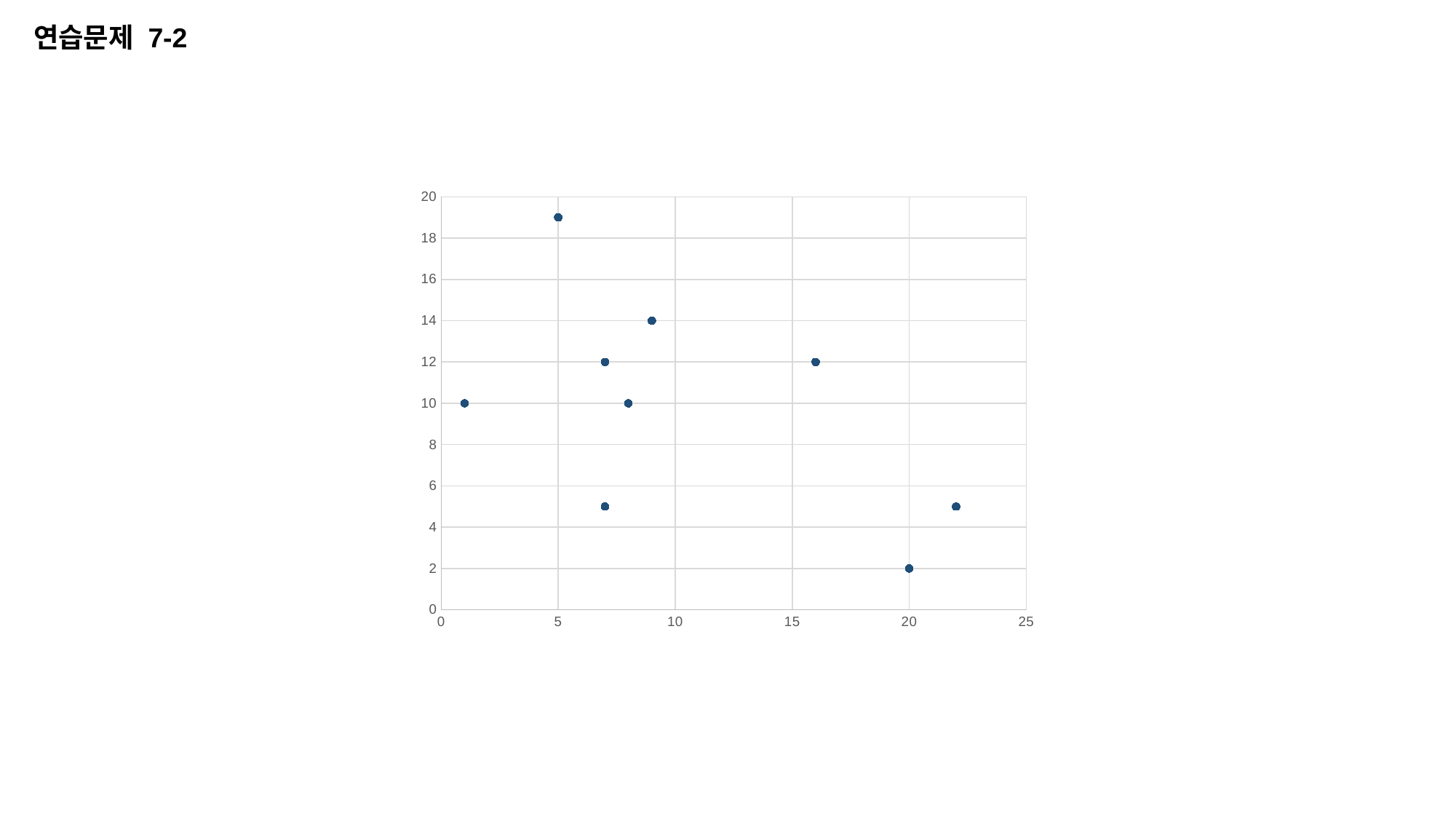

연습문제 7-2

### Chart

| Category |  |
|---|---|